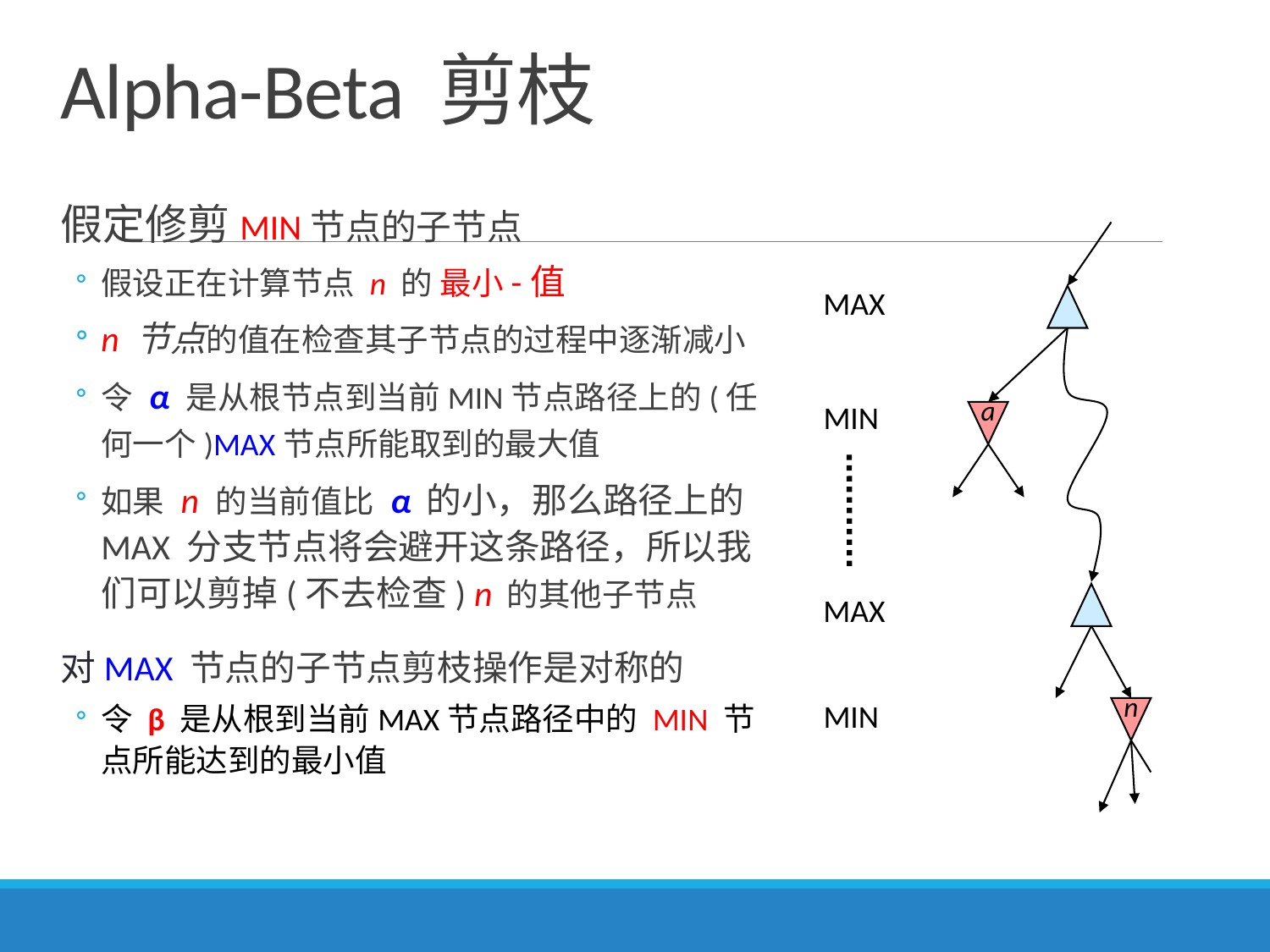

# Alpha-Beta 剪枝
假定修剪MIN节点的子节点
假设正在计算节点 n 的 最小-值
n 节点的值在检查其子节点的过程中逐渐减小
令 α 是从根节点到当前MIN节点路径上的(任何一个)MAX节点所能取到的最大值
如果 n 的当前值比 α 的小，那么路径上的 MAX 分支节点将会避开这条路径，所以我们可以剪掉(不去检查) n 的其他子节点
对MAX 节点的子节点剪枝操作是对称的
令 β 是从根到当前MAX节点路径中的 MIN 节点所能达到的最小值
MAX

MIN
a

MAX
MIN
n